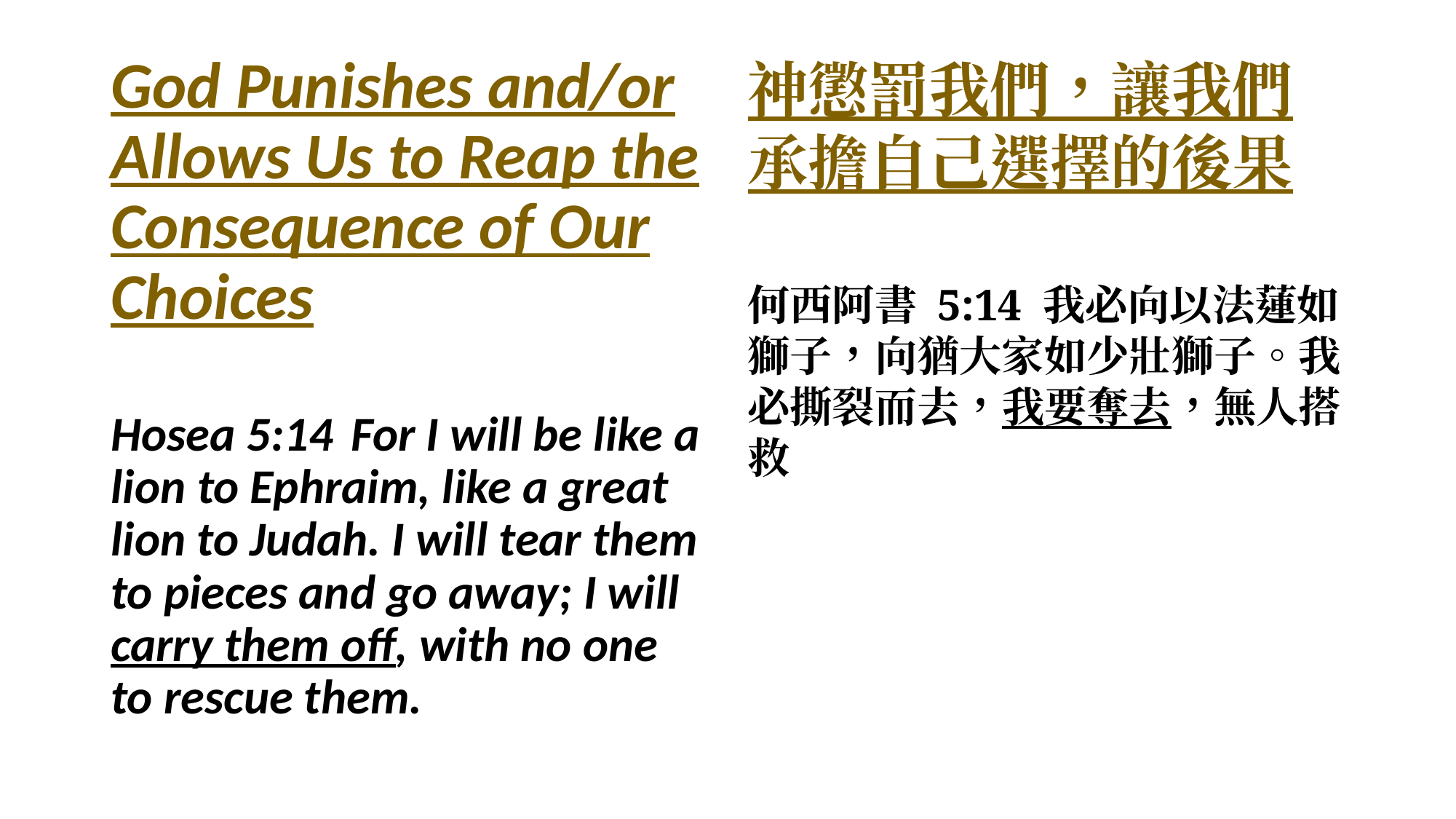

God Punishes and/or Allows Us to Reap the Consequence of Our Choices

Hosea 5:14  For I will be like a lion to Ephraim, like a great lion to Judah. I will tear them to pieces and go away; I will carry them off, with no one to rescue them.

神懲罰我們，讓我們承擔自己選擇的後果

何西阿書 5:14 我必向以法蓮如獅子，向猶大家如少壯獅子。我必撕裂而去，我要奪去，無人搭救